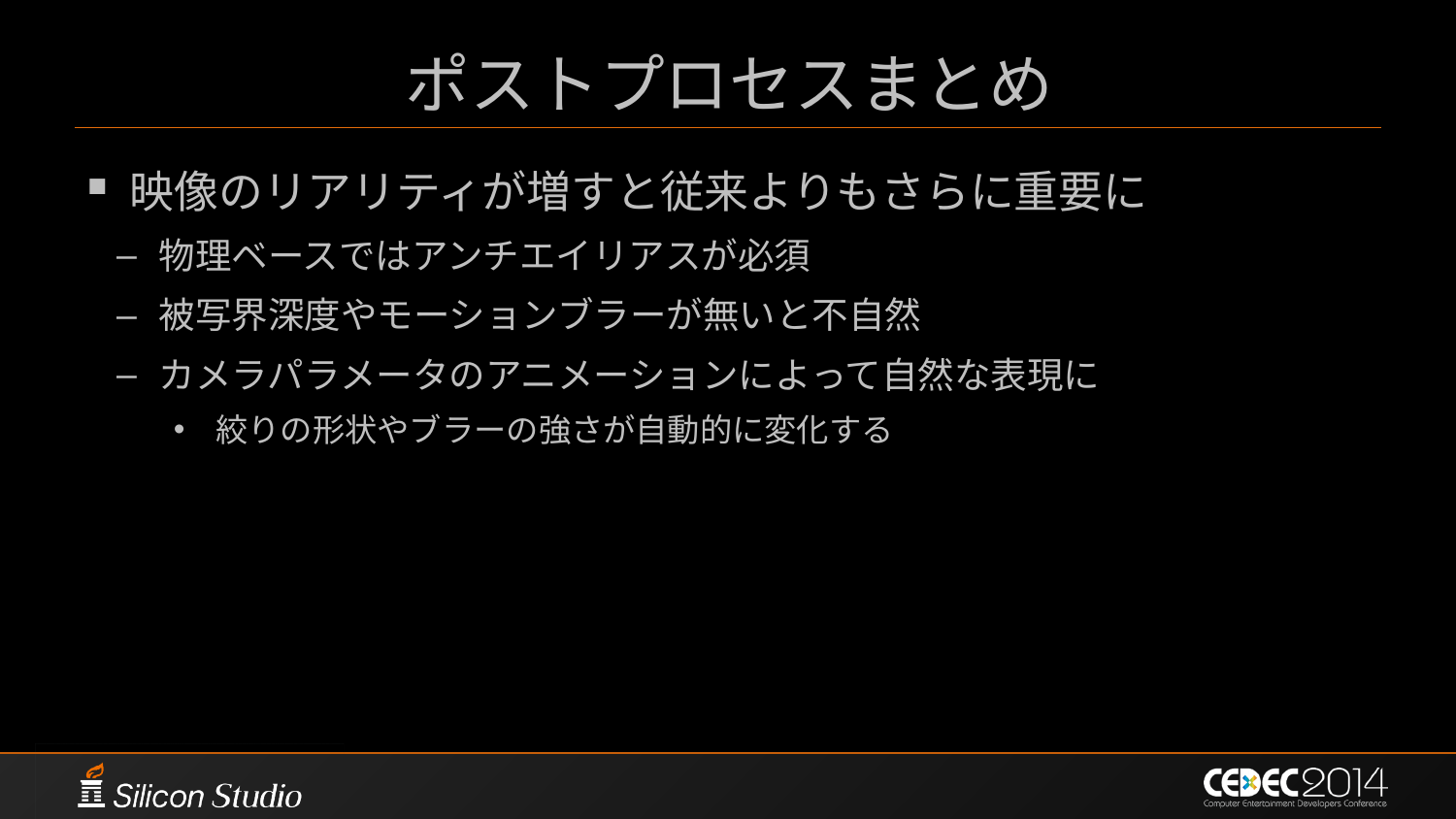

# ポストプロセスまとめ
映像のリアリティが増すと従来よりもさらに重要に
物理ベースではアンチエイリアスが必須
被写界深度やモーションブラーが無いと不自然
カメラパラメータのアニメーションによって自然な表現に
絞りの形状やブラーの強さが自動的に変化する